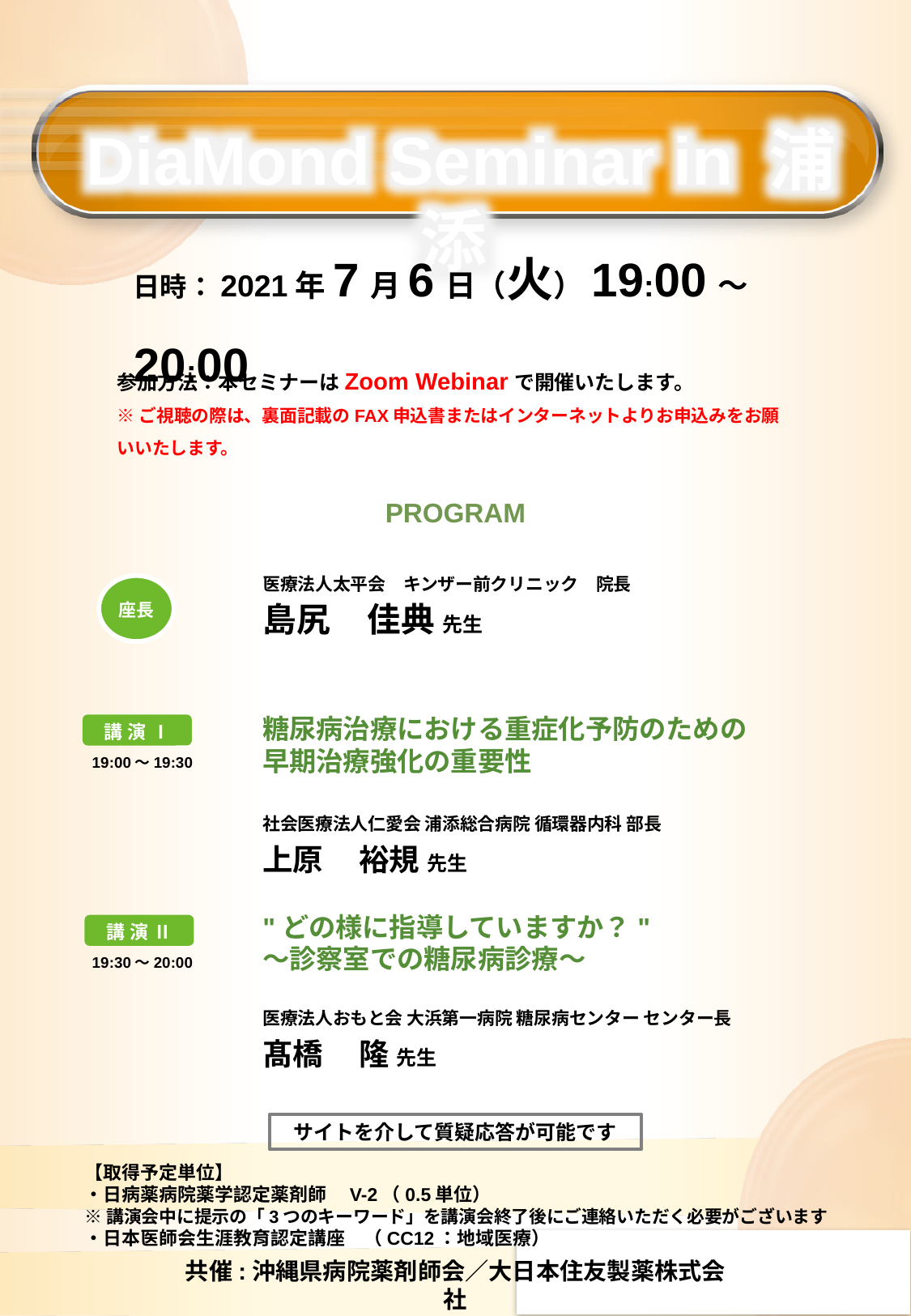

DiaMond Seminar in 浦添
日時：2021年7月6日（火）19:00～20:00
参加方法：本セミナーはZoom Webinarで開催いたします。
※ご視聴の際は、裏面記載のFAX申込書またはインターネットよりお申込みをお願いいたします。
PROGRAM

医療法人太平会　キンザー前クリニック　院長
島尻 　佳典 先生

糖尿病治療における重症化予防のための
早期治療強化の重要性

社会医療法人仁愛会 浦添総合病院 循環器内科 部長
上原　　裕規 先生

"どの様に指導していますか？"
〜診察室での糖尿病診療〜

医療法人おもと会 大浜第一病院 糖尿病センター センター長
髙橋　　隆 先生
座長

講演Ⅰ
19:00〜19:30
講演Ⅱ
19:30〜20:00
サイトを介して質疑応答が可能です
【取得予定単位】
・日病薬病院薬学認定薬剤師　V-2（0.5単位）
※講演会中に提示の「3つのキーワード」を講演会終了後にご連絡いただく必要がございます
・日本医師会生涯教育認定講座　（CC12：地域医療）
共催:沖縄県病院薬剤師会／大日本住友製薬株式会社